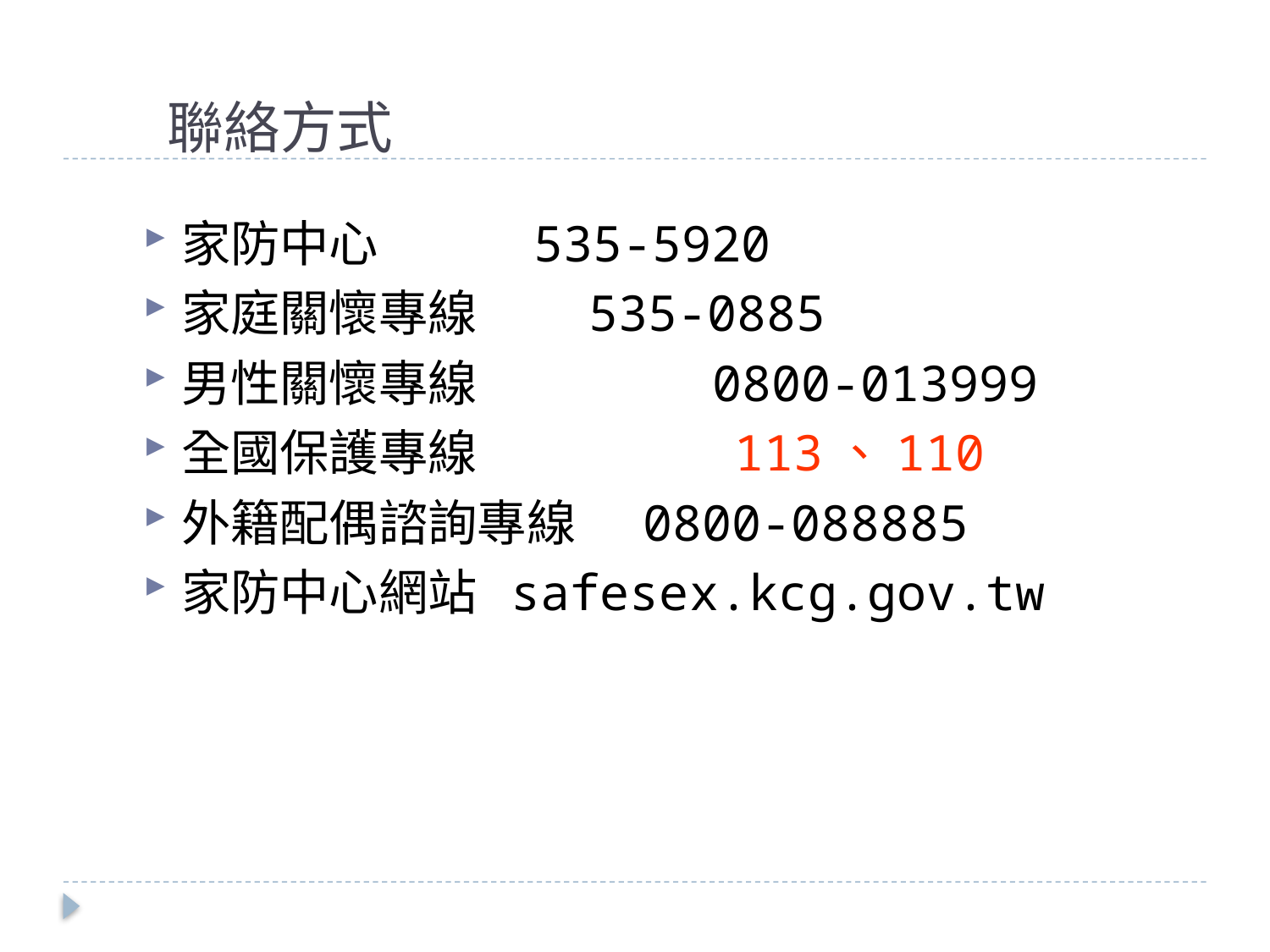

# 聯絡方式
家防中心             535-5920
家庭關懷專線         535-0885
男性關懷專線		 0800-013999
全國保護專線		   113、110
外籍配偶諮詢專線     0800-088885
家防中心網站  safesex.kcg.gov.tw